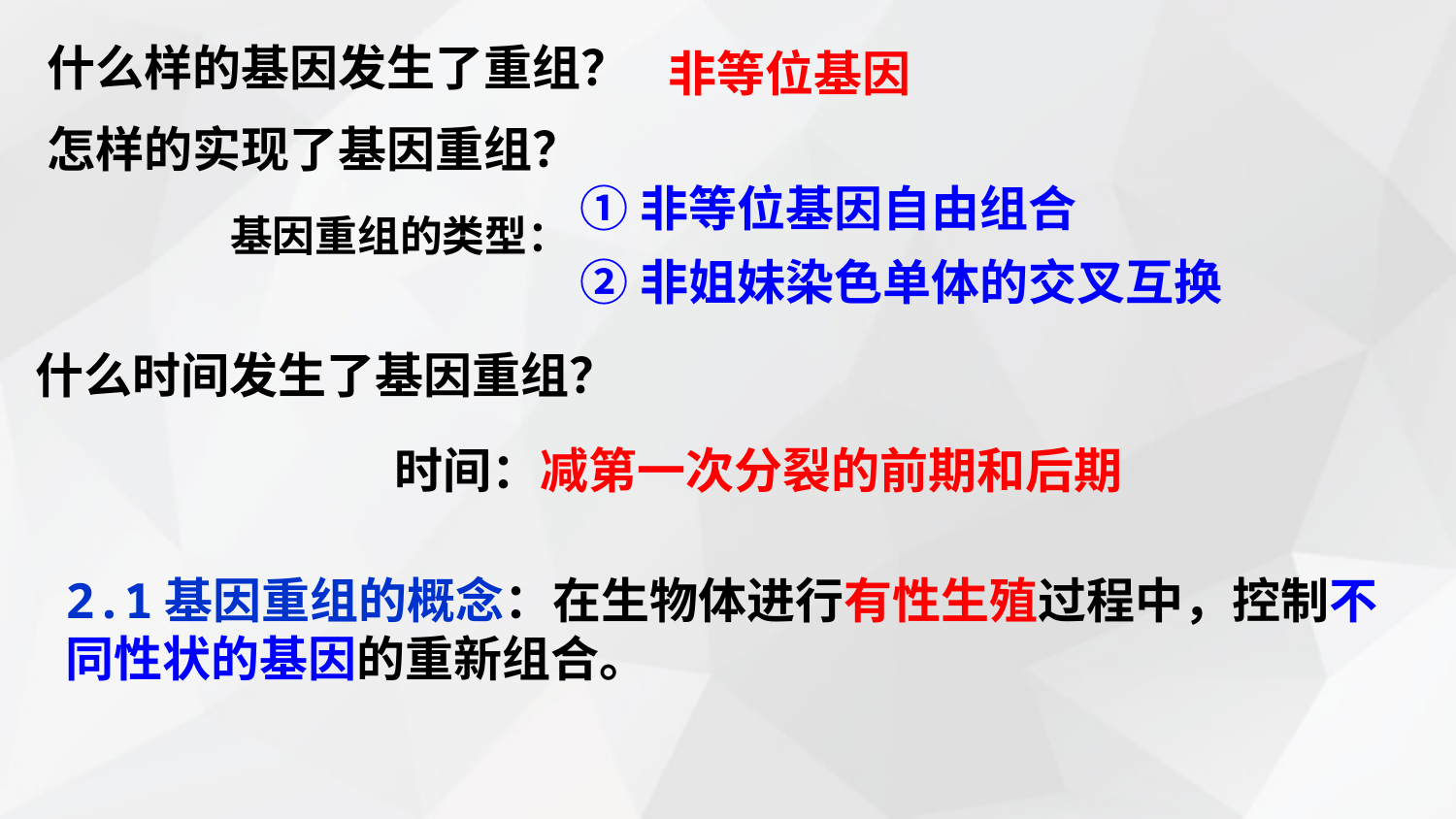

什么样的基因发生了重组？
非等位基因
怎样的实现了基因重组？
①非等位基因自由组合
基因重组的类型：
②非姐妹染色单体的交叉互换
什么时间发生了基因重组？
时间：减第一次分裂的前期和后期
2.1基因重组的概念：在生物体进行有性生殖过程中，控制不同性状的基因的重新组合。